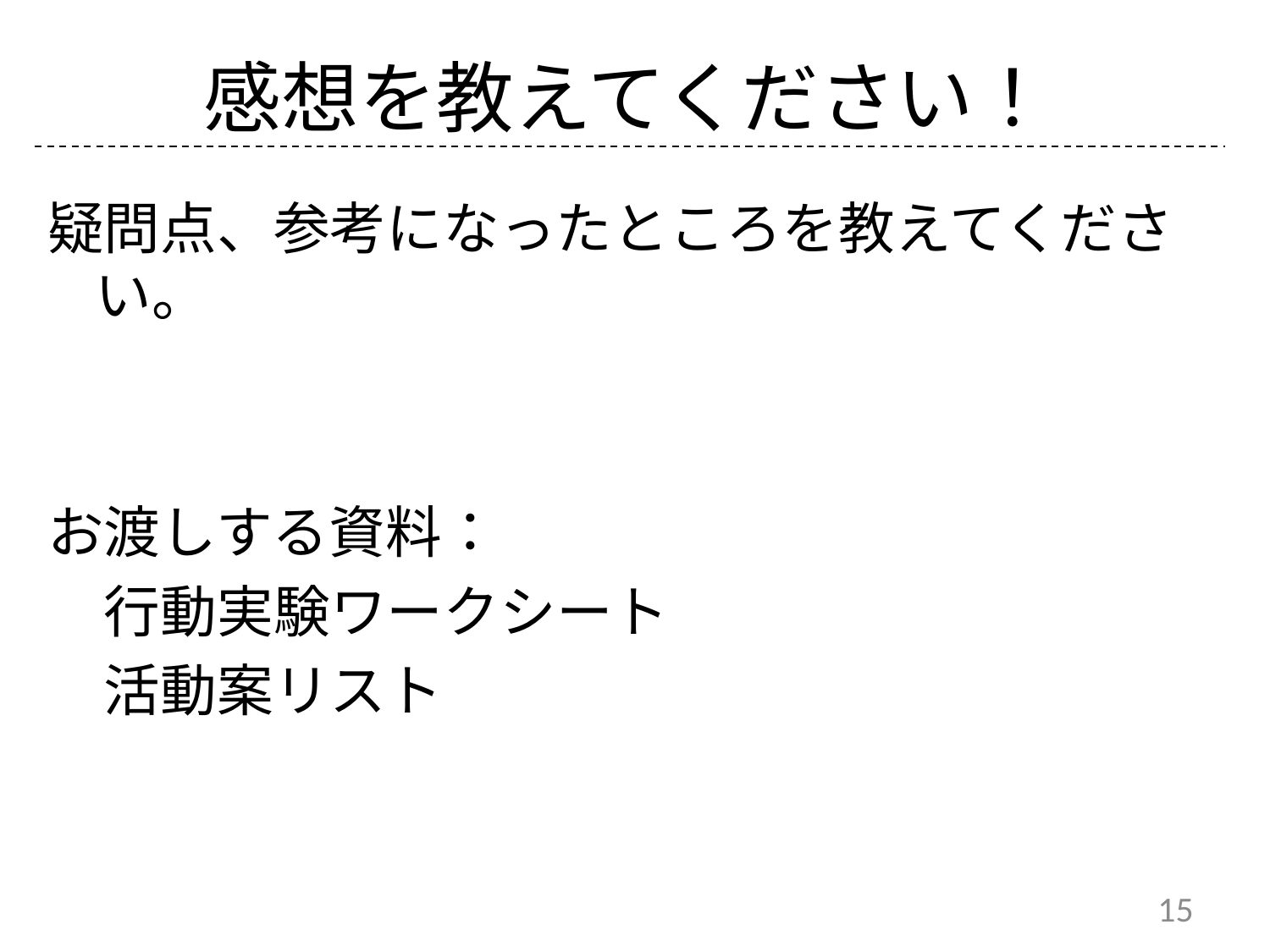

# 感想を教えてください！
疑問点、参考になったところを教えてください。

お渡しする資料：
　行動実験ワークシート
　活動案リスト

15